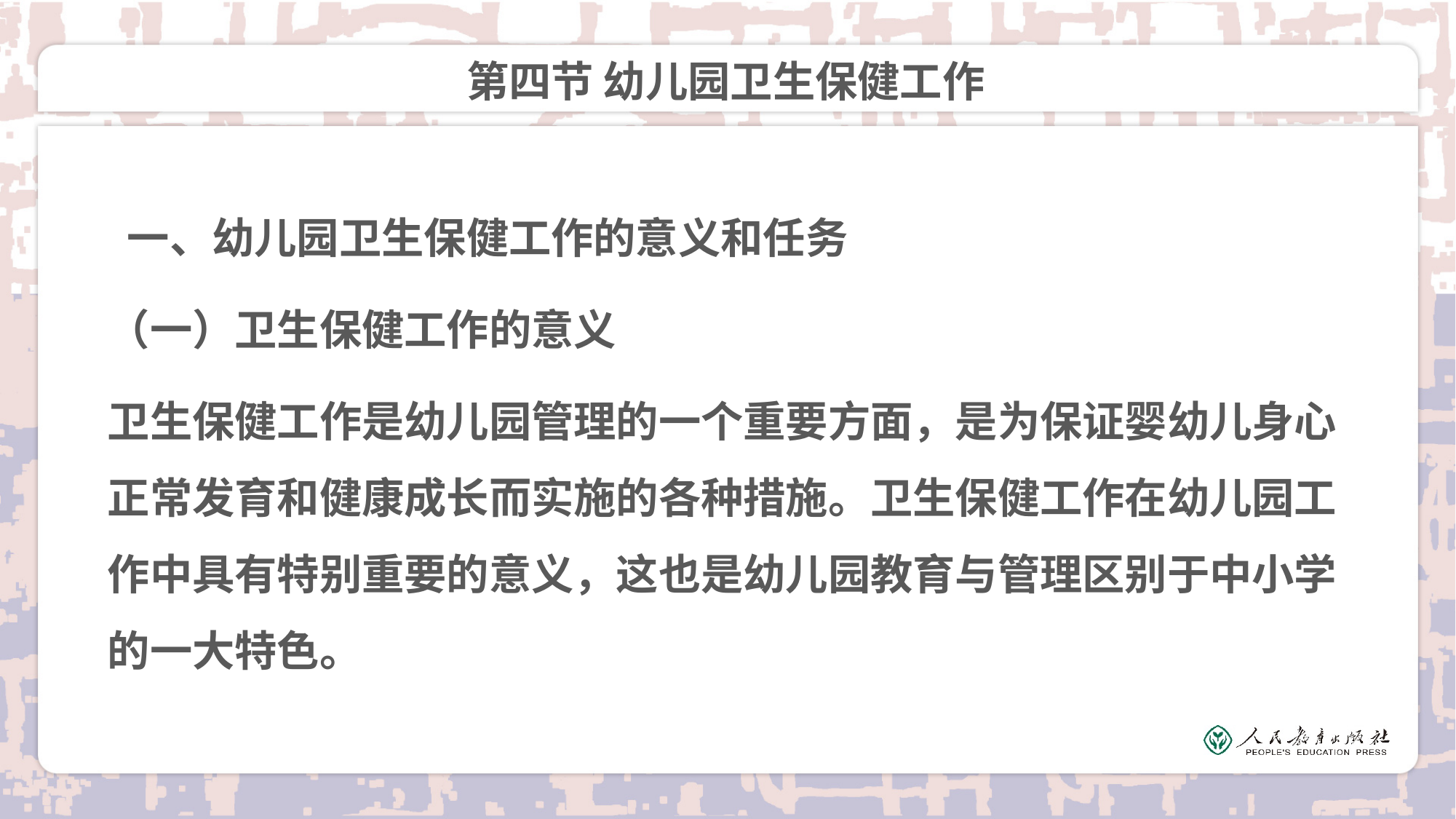

# 第四节 幼儿园卫生保健工作
 一、幼儿园卫生保健工作的意义和任务
（一）卫生保健工作的意义
卫生保健工作是幼儿园管理的一个重要方面，是为保证婴幼儿身心正常发育和健康成长而实施的各种措施。卫生保健工作在幼儿园工作中具有特别重要的意义，这也是幼儿园教育与管理区别于中小学的一大特色。